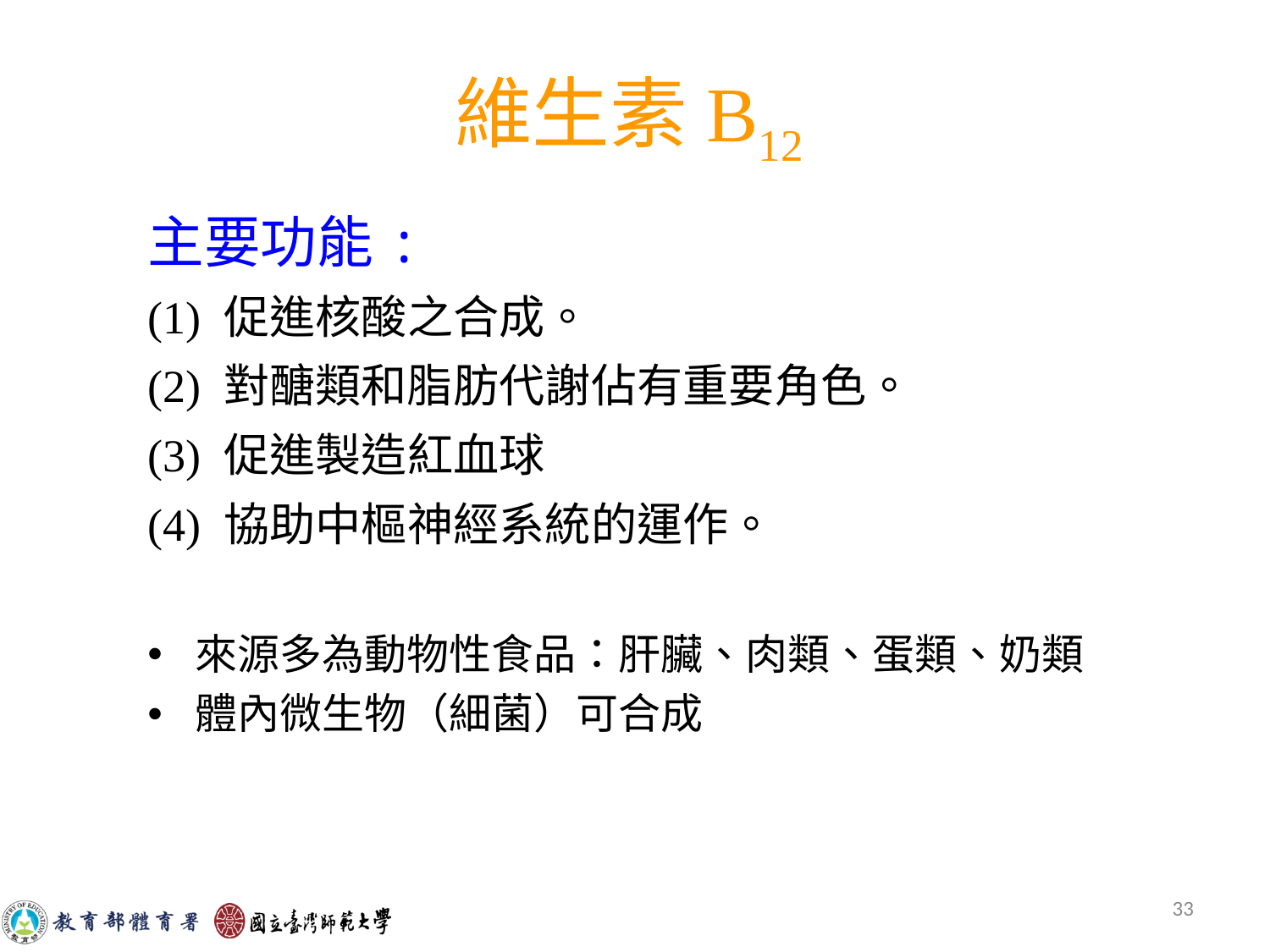

# 維生素B12
主要功能:
(1) 促進核酸之合成。
(2) 對醣類和脂肪代謝佔有重要角色。
(3) 促進製造紅血球
(4) 協助中樞神經系統的運作。

來源多為動物性食品：肝臟、肉類、蛋類、奶類
體內微生物（細菌）可合成

33